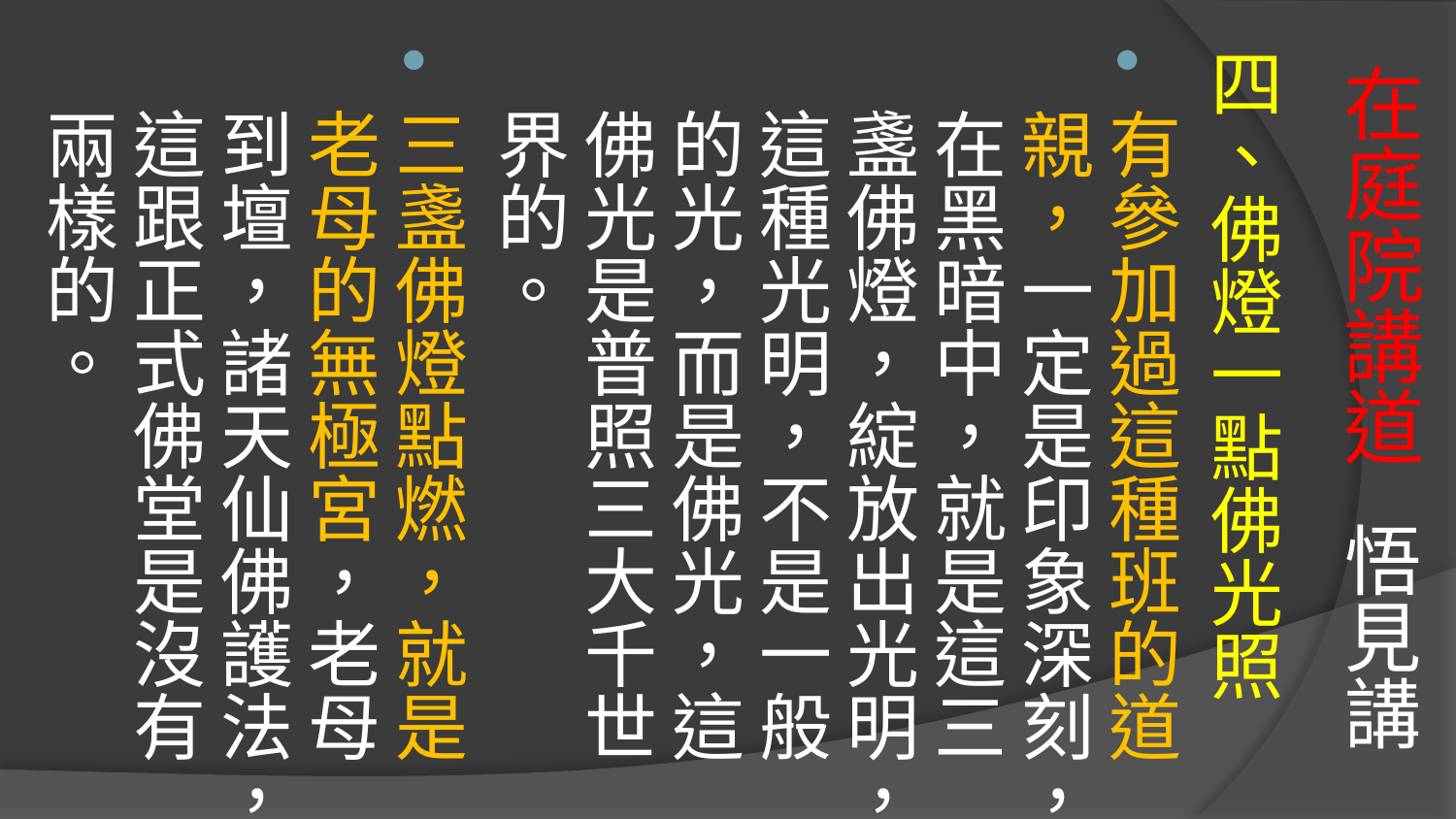

# 在庭院講道   悟見講
四、佛燈一點佛光照
有參加過這種班的道親，一定是印象深刻，在黑暗中，就是這三盞佛燈，綻放出光明，這種光明，不是一般的光，而是佛光，這佛光是普照三大千世界的。
三盞佛燈點燃，就是老母的無極宮，老母到壇，諸天仙佛護法，這跟正式佛堂是沒有兩樣的。